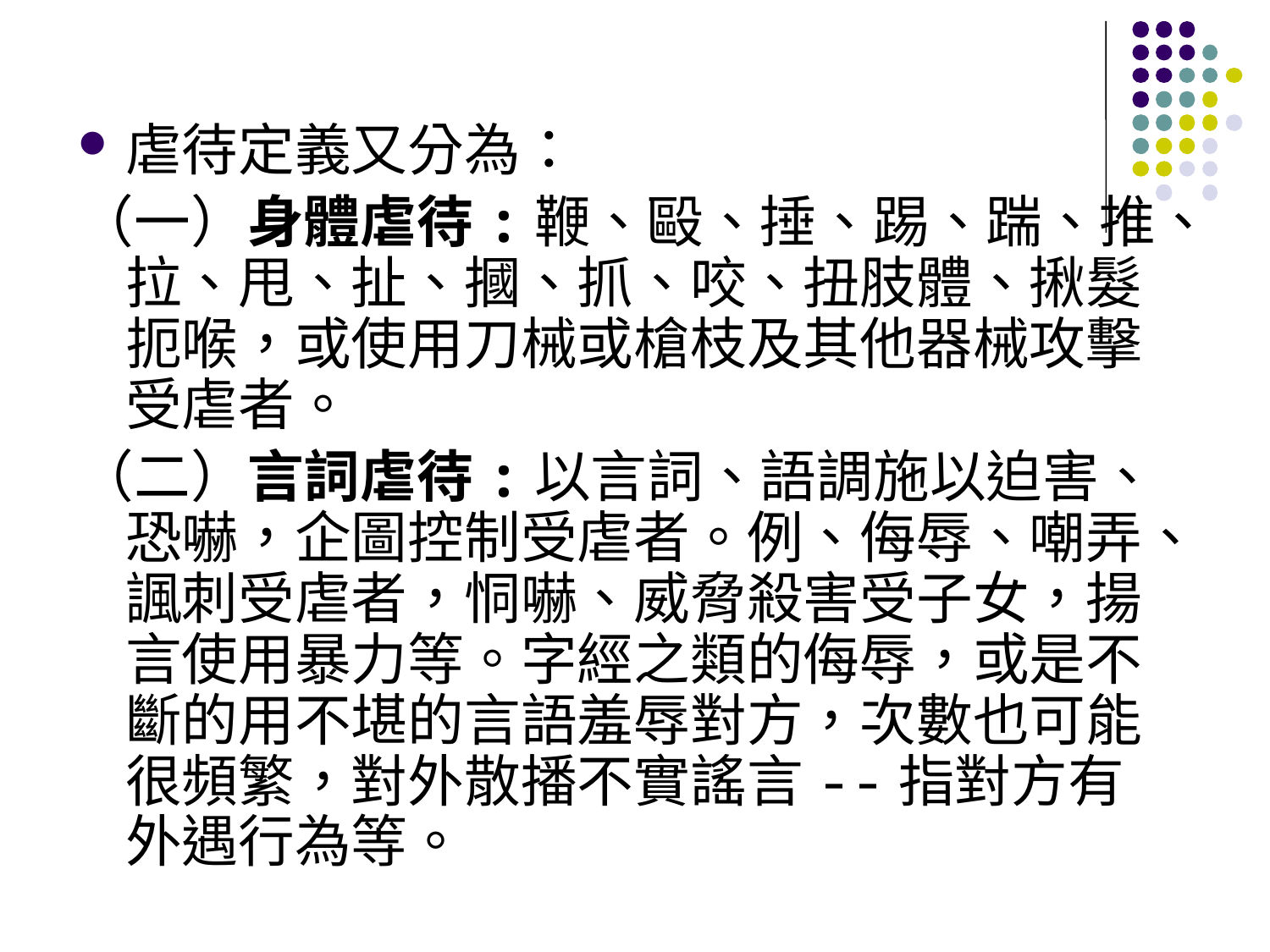

虐待定義又分為：
（一）身體虐待:鞭、毆、捶、踢、踹、推、拉、甩、扯、摑、抓、咬、扭肢體、揪髮扼喉，或使用刀械或槍枝及其他器械攻擊受虐者。
（二）言詞虐待:以言詞、語調施以迫害、恐嚇，企圖控制受虐者。例、侮辱、嘲弄、諷刺受虐者，恫嚇、威脅殺害受子女，揚言使用暴力等。字經之類的侮辱，或是不斷的用不堪的言語羞辱對方，次數也可能很頻繁，對外散播不實謠言--指對方有外遇行為等。

（